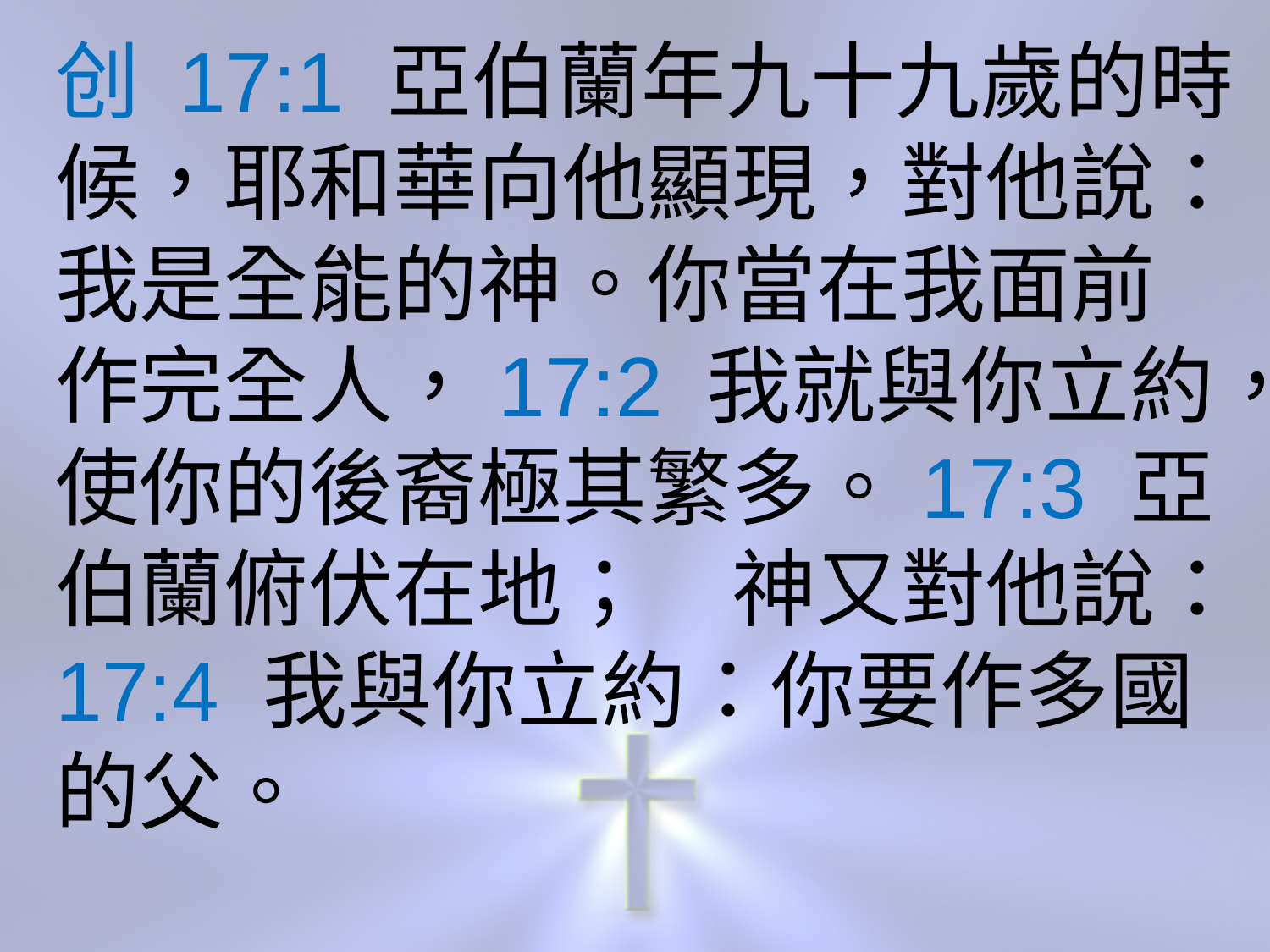

创 17:1 亞伯蘭年九十九歲的時候，耶和華向他顯現，對他說：我是全能的神。你當在我面前作完全人，17:2 我就與你立約，使你的後裔極其繁多。17:3 亞伯蘭俯伏在地；　神又對他說：17:4 我與你立約：你要作多國的父。